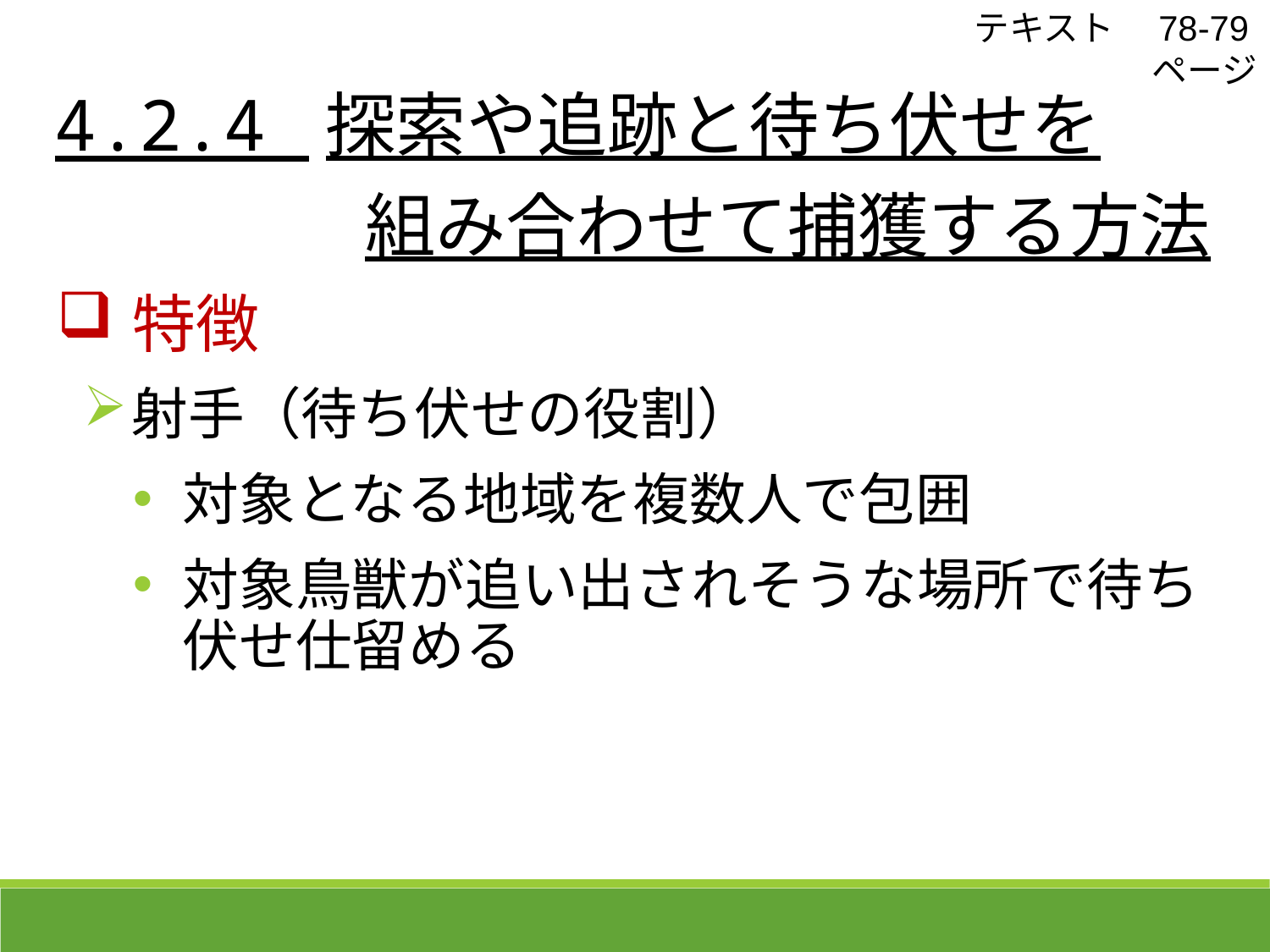

4.2.4 探索や追跡と待ち伏せを
　　　　　組み合わせて捕獲する方法
テキスト　78-79ページ
特徴
射手（待ち伏せの役割）
対象となる地域を複数人で包囲
対象鳥獣が追い出されそうな場所で待ち伏せ仕留める